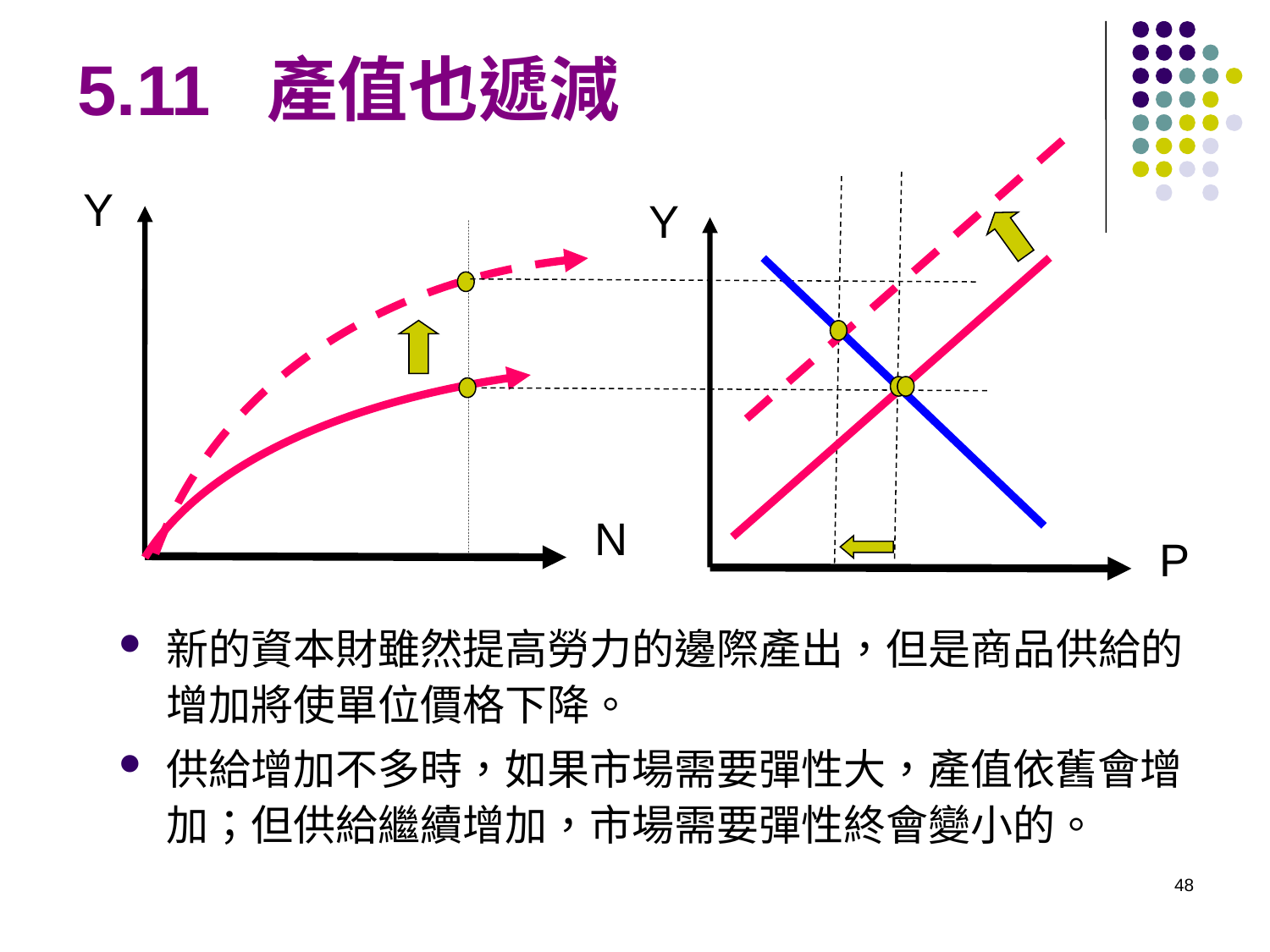

# 5.11  產值也遞減

Y

Y

N
P

新的資本財雖然提高勞力的邊際產出，但是商品供給的增加將使單位價格下降。
供給增加不多時，如果市場需要彈性大，產值依舊會增加；但供給繼續增加，市場需要彈性終會變小的。
48